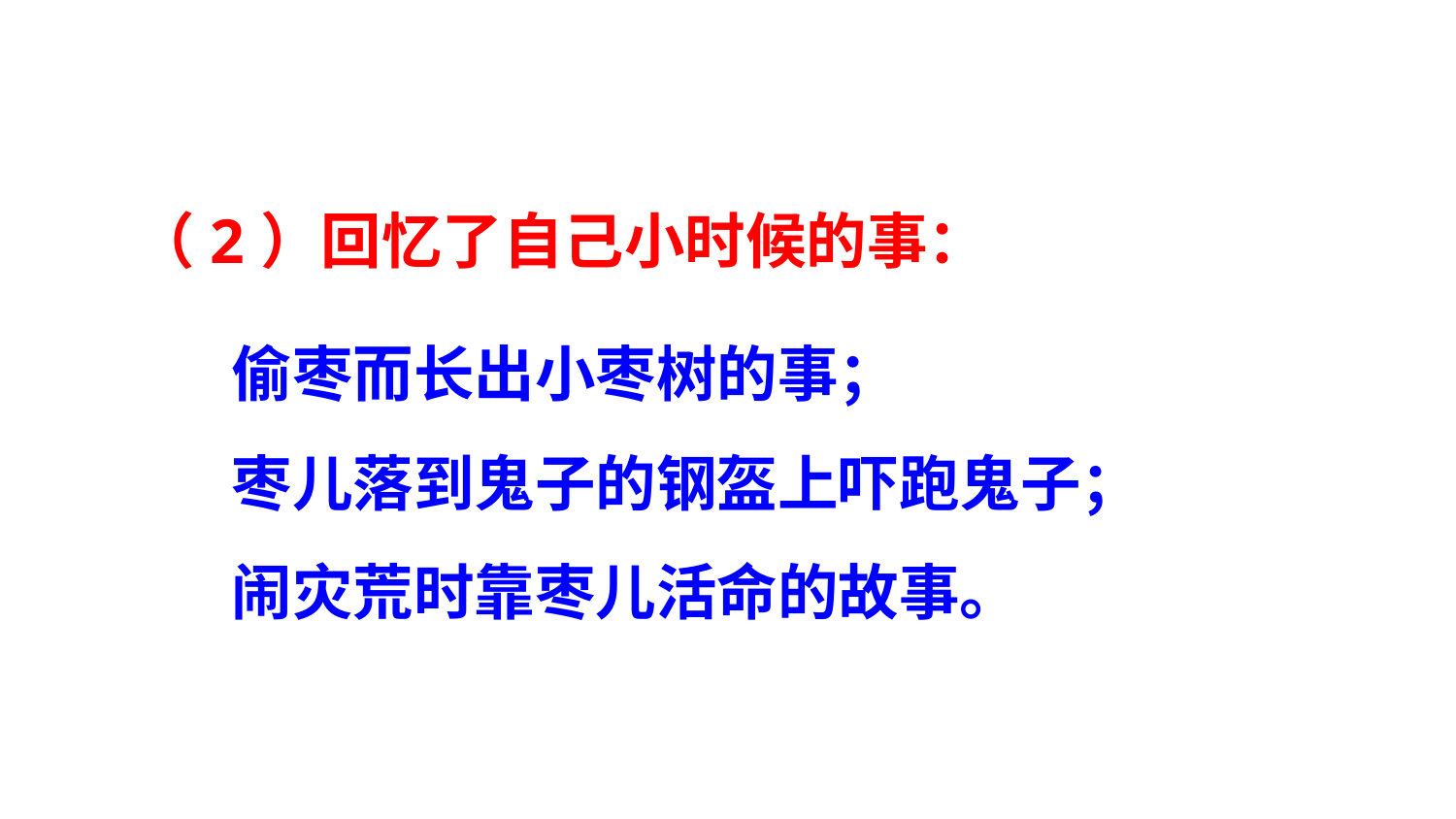

（2）回忆了自己小时候的事：
      偷枣而长出小枣树的事；
      枣儿落到鬼子的钢盔上吓跑鬼子；
      闹灾荒时靠枣儿活命的故事。